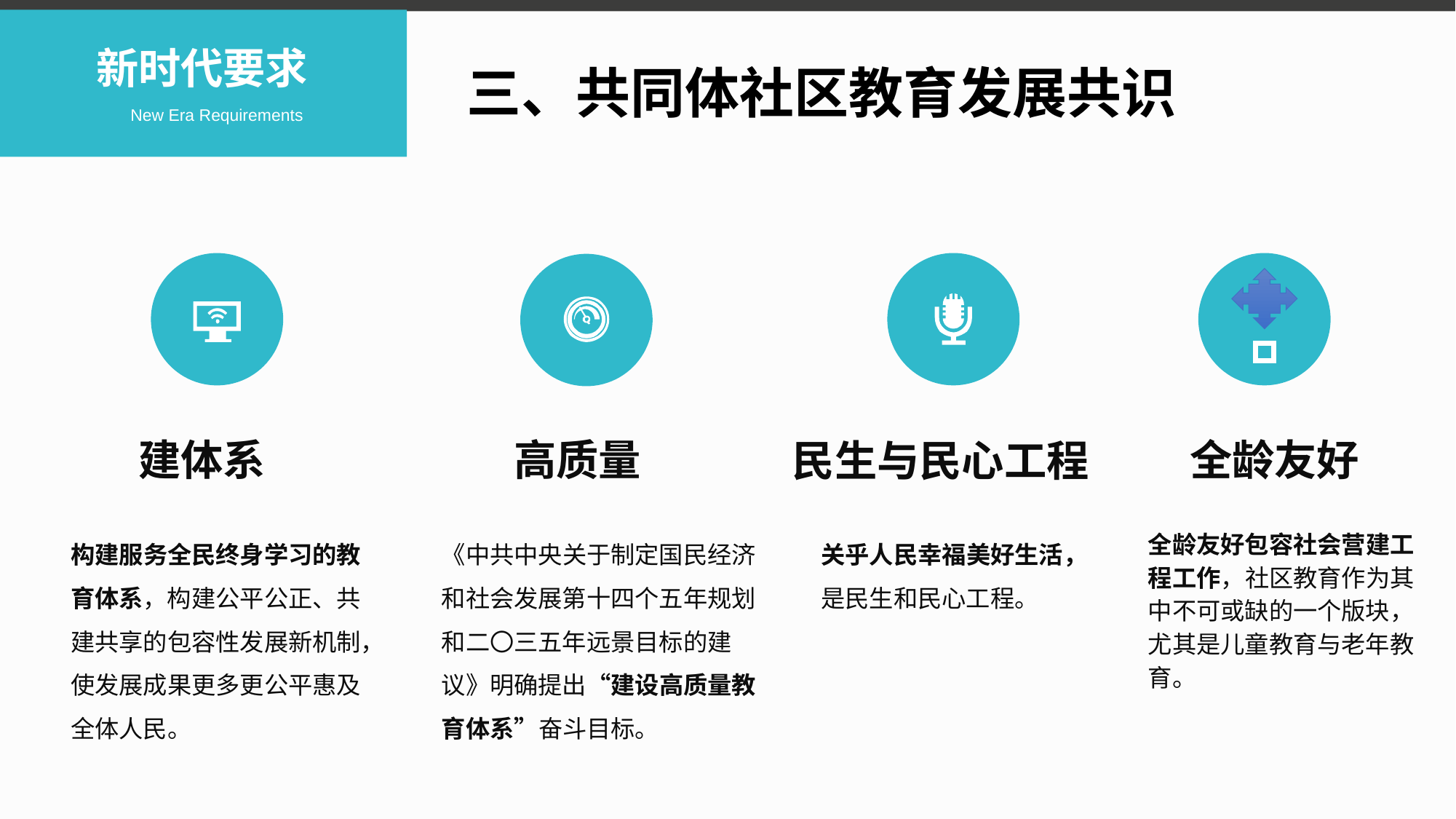

新时代要求
三、共同体社区教育发展共识
New Era Requirements

建体系
全龄友好
高质量
民生与民心工程
构建服务全民终身学习的教育体系，构建公平公正、共建共享的包容性发展新机制，使发展成果更多更公平惠及全体人民。
《中共中央关于制定国民经济和社会发展第十四个五年规划和二〇三五年远景目标的建议》明确提出“建设高质量教育体系”奋斗目标。
关乎人民幸福美好生活，是民生和民心工程。
全龄友好包容社会营建工程工作，社区教育作为其中不可或缺的一个版块，尤其是儿童教育与老年教育。